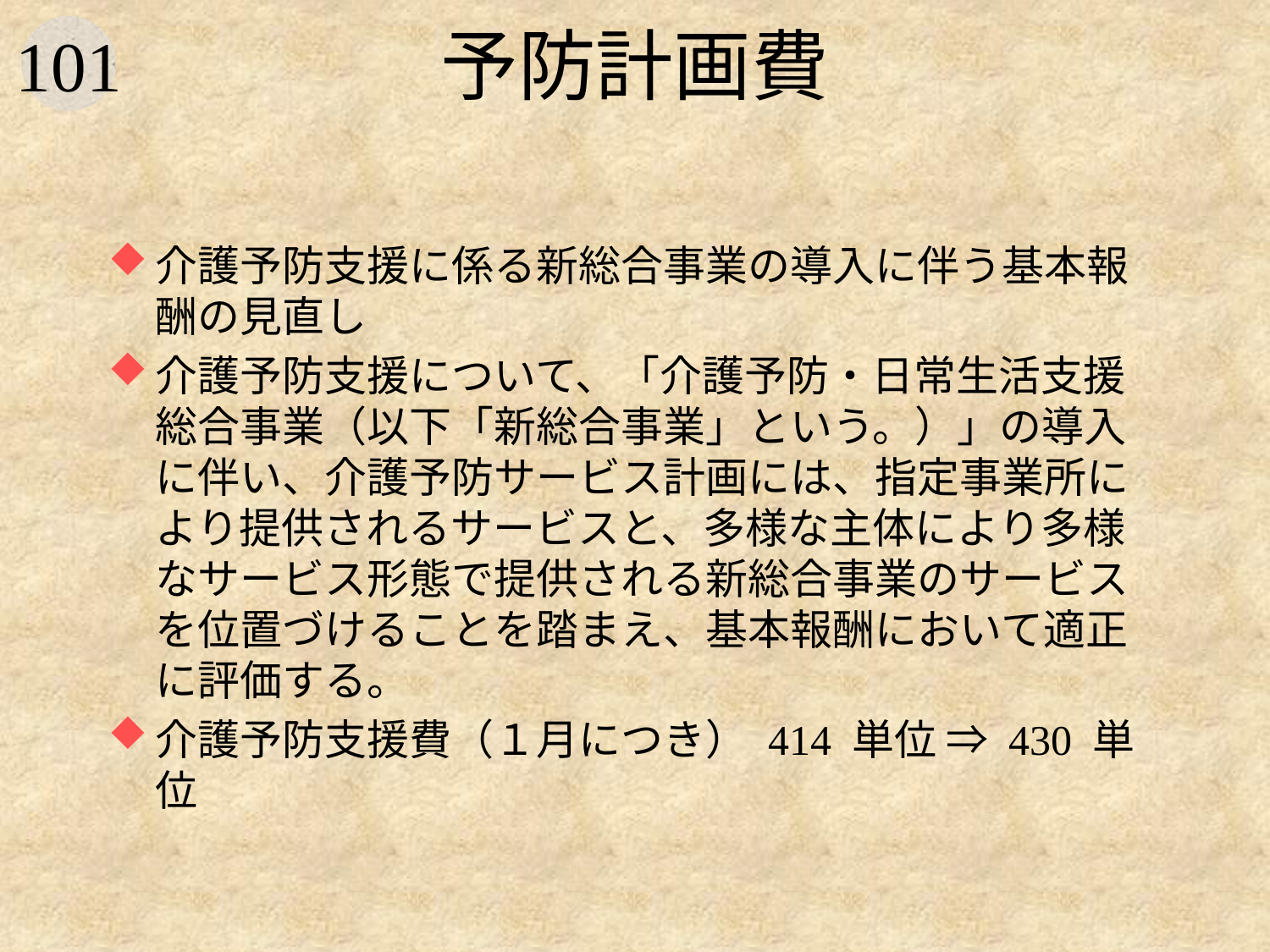

# 予防計画費
介護予防支援に係る新総合事業の導入に伴う基本報酬の見直し
介護予防支援について、「介護予防・日常生活支援総合事業（以下「新総合事業」という。）」の導入に伴い、介護予防サービス計画には、指定事業所により提供されるサービスと、多様な主体により多様なサービス形態で提供される新総合事業のサービスを位置づけることを踏まえ、基本報酬において適正に評価する。
介護予防支援費（１月につき） 414 単位 ⇒ 430 単位